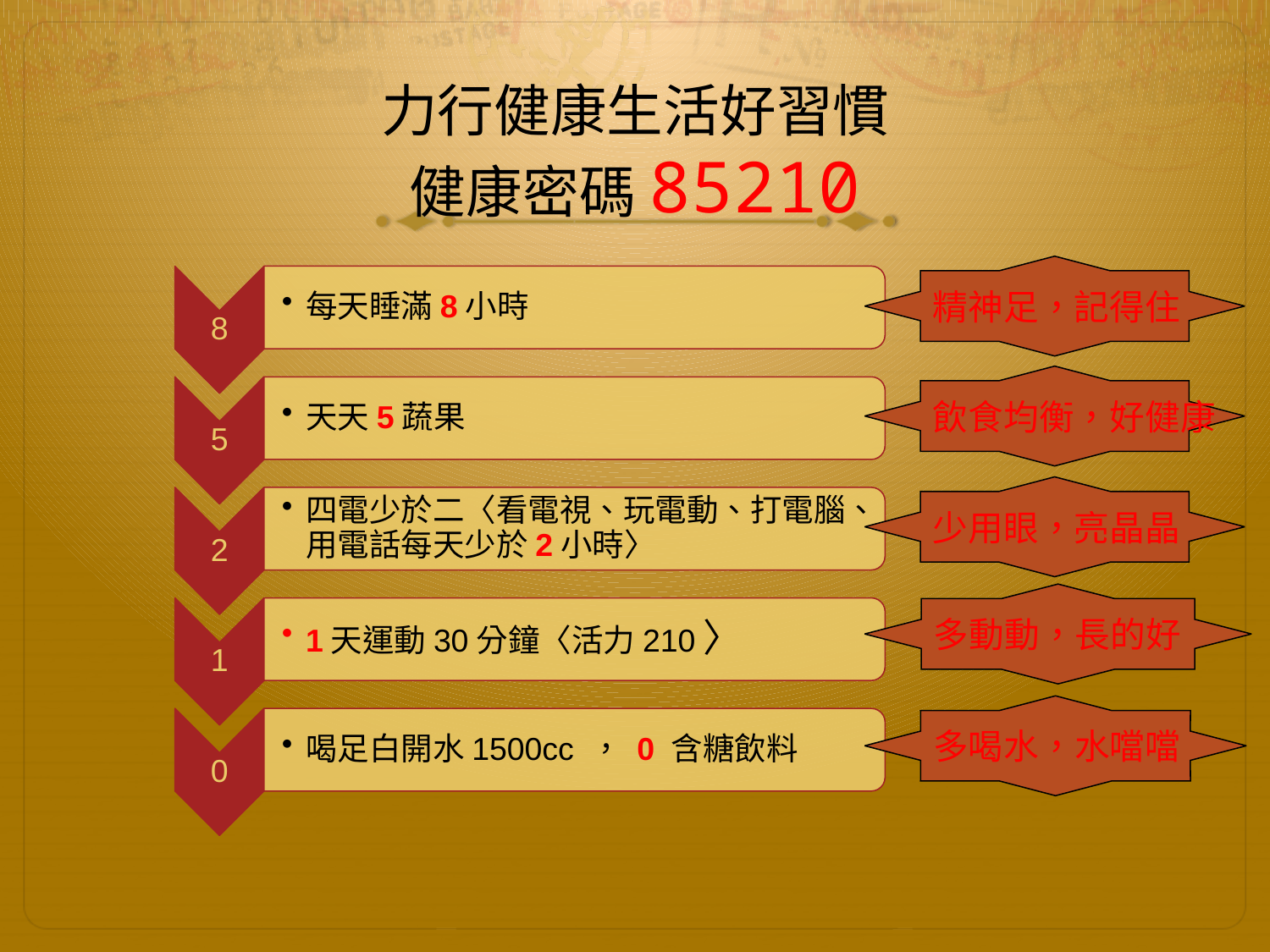

# 力行健康生活好習慣 健康密碼85210

精神足，記得住

8
每天睡滿8小時
5
天天5蔬果
2
四電少於二〈看電視、玩電動、打電腦、用電話每天少於2小時〉
1
1天運動30分鐘〈活力210〉
0
喝足白開水1500cc ， 0 含糖飲料

飲食均衡，好健康

少用眼，亮晶晶

多動動，長的好

多喝水，水噹噹